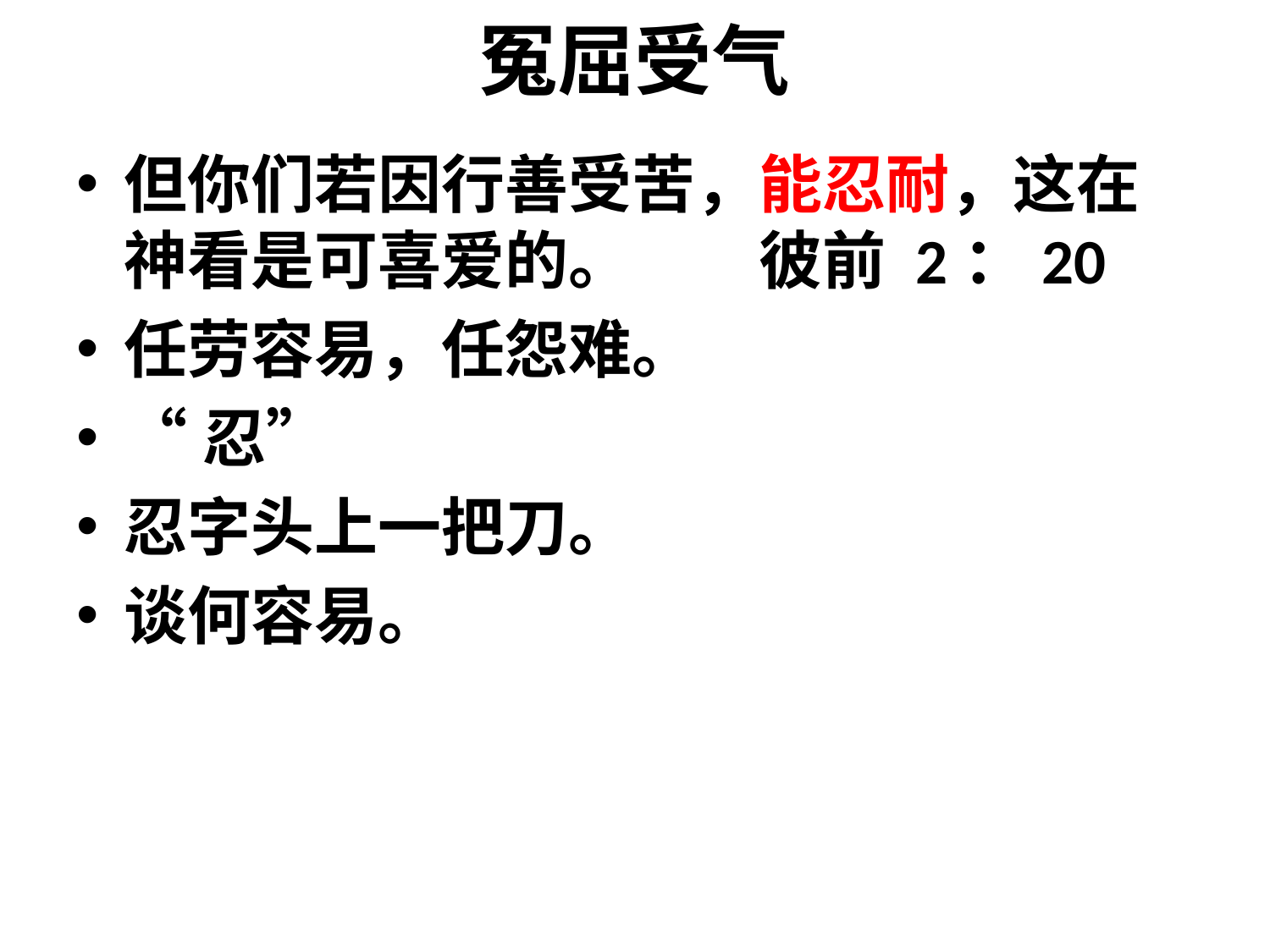

# 冤屈受气
但你们若因行善受苦，能忍耐，这在神看是可喜爱的。	彼前 2：20
任劳容易，任怨难。
“忍”
忍字头上一把刀。
谈何容易。